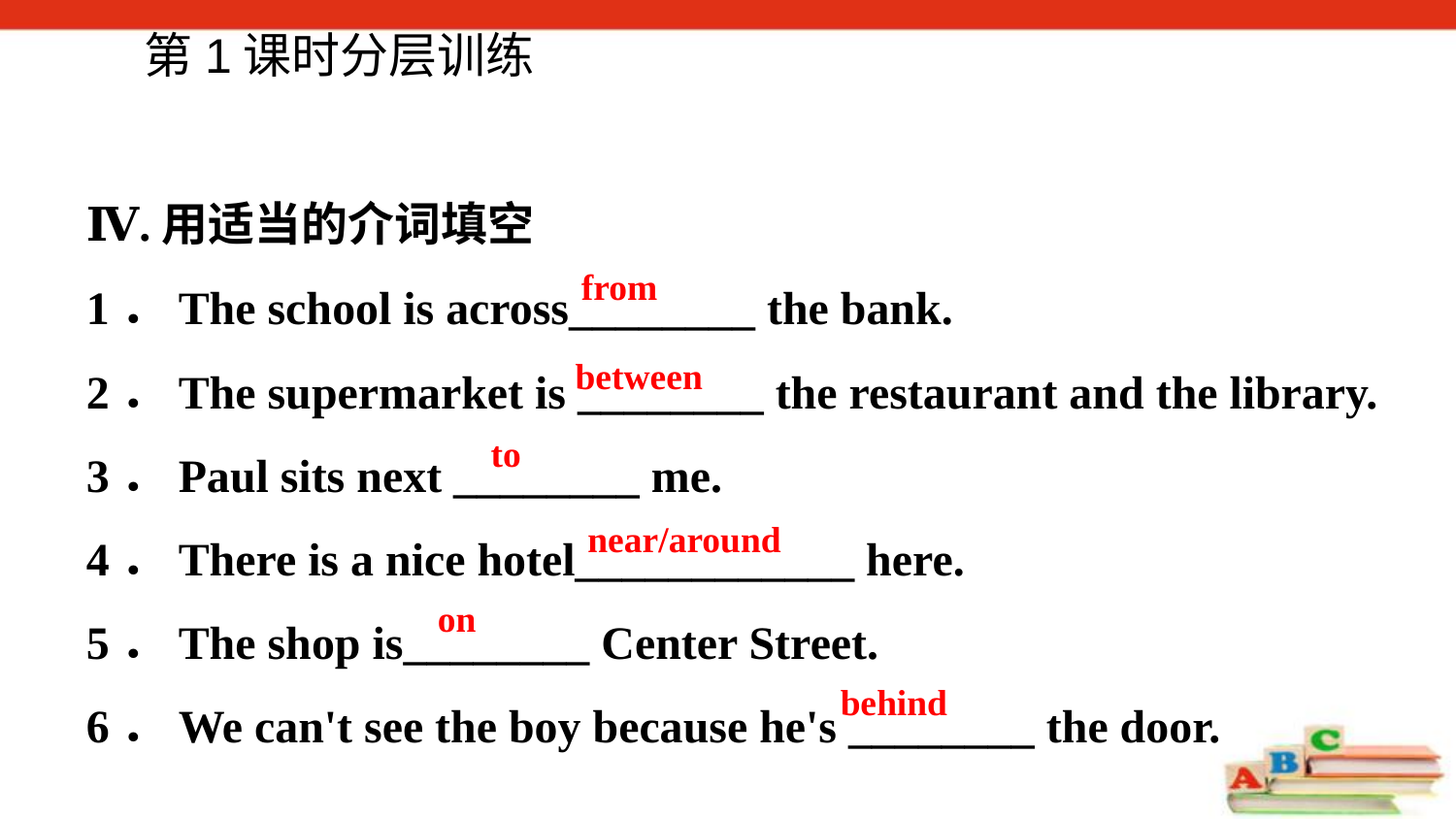

第1课时分层训练

Ⅳ.用适当的介词填空
1．The school is across________ the bank.
2．The supermarket is ________ the restaurant and the library.
3．Paul sits next ________ me.
4．There is a nice hotel____________ here.
5．The shop is________ Center Street.
6．We can't see the boy because he's ________ the door.

from
between
to
near/around
on
behind